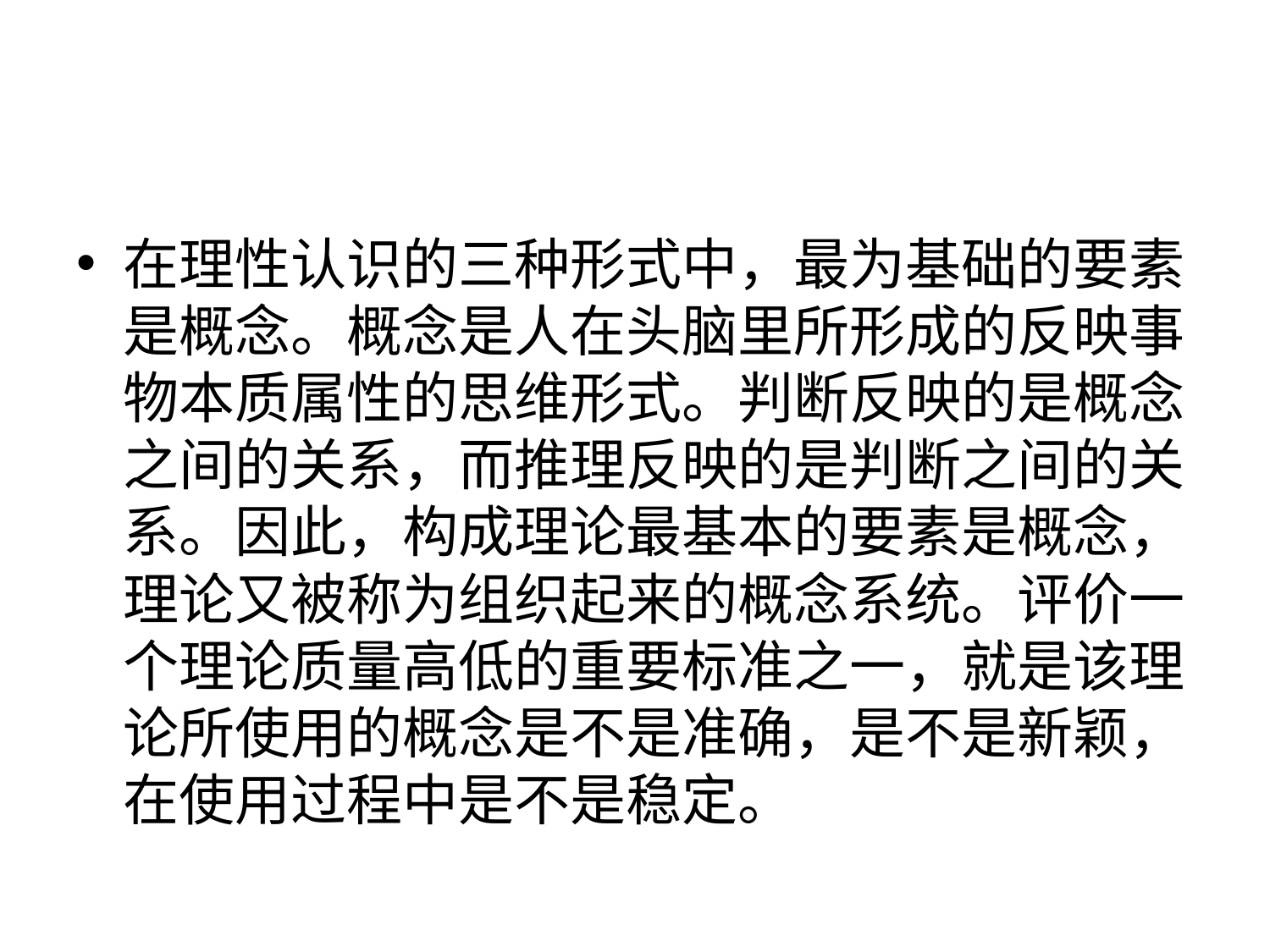

#
在理性认识的三种形式中，最为基础的要素是概念。概念是人在头脑里所形成的反映事物本质属性的思维形式。判断反映的是概念之间的关系，而推理反映的是判断之间的关系。因此，构成理论最基本的要素是概念，理论又被称为组织起来的概念系统。评价一个理论质量高低的重要标准之一，就是该理论所使用的概念是不是准确，是不是新颖，在使用过程中是不是稳定。